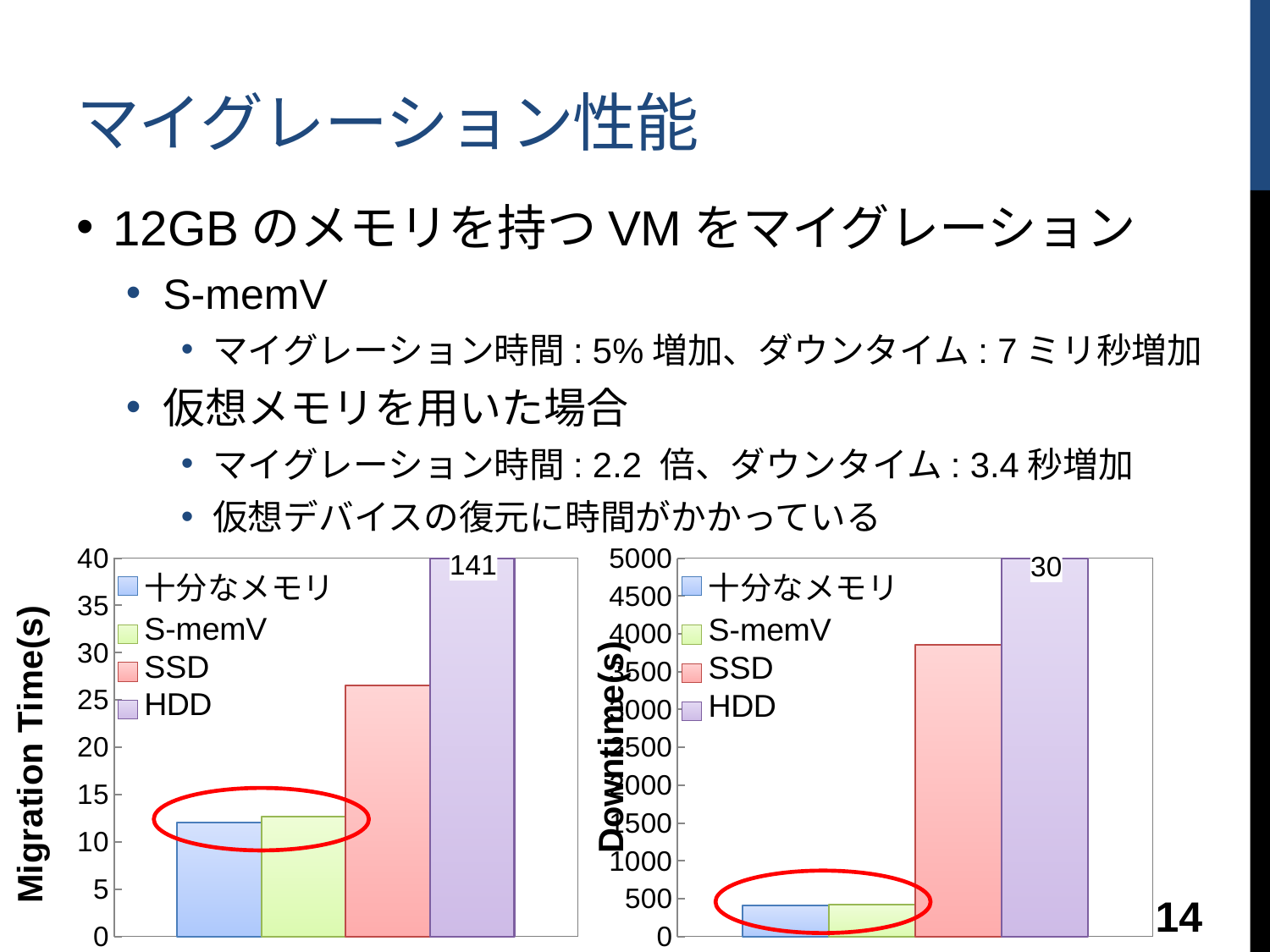

# マイグレーション性能
12GBのメモリを持つVMをマイグレーション
S-memV
マイグレーション時間: 5%増加、ダウンタイム: 7ミリ秒増加
仮想メモリを用いた場合
マイグレーション時間: 2.2 倍、ダウンタイム: 3.4秒増加
仮想デバイスの復元に時間がかかっている

### Chart

| Category |  |  |  |  |
|---|---|---|---|---|

### Chart

| Category |  |  |  |  |
|---|---|---|---|---|

14